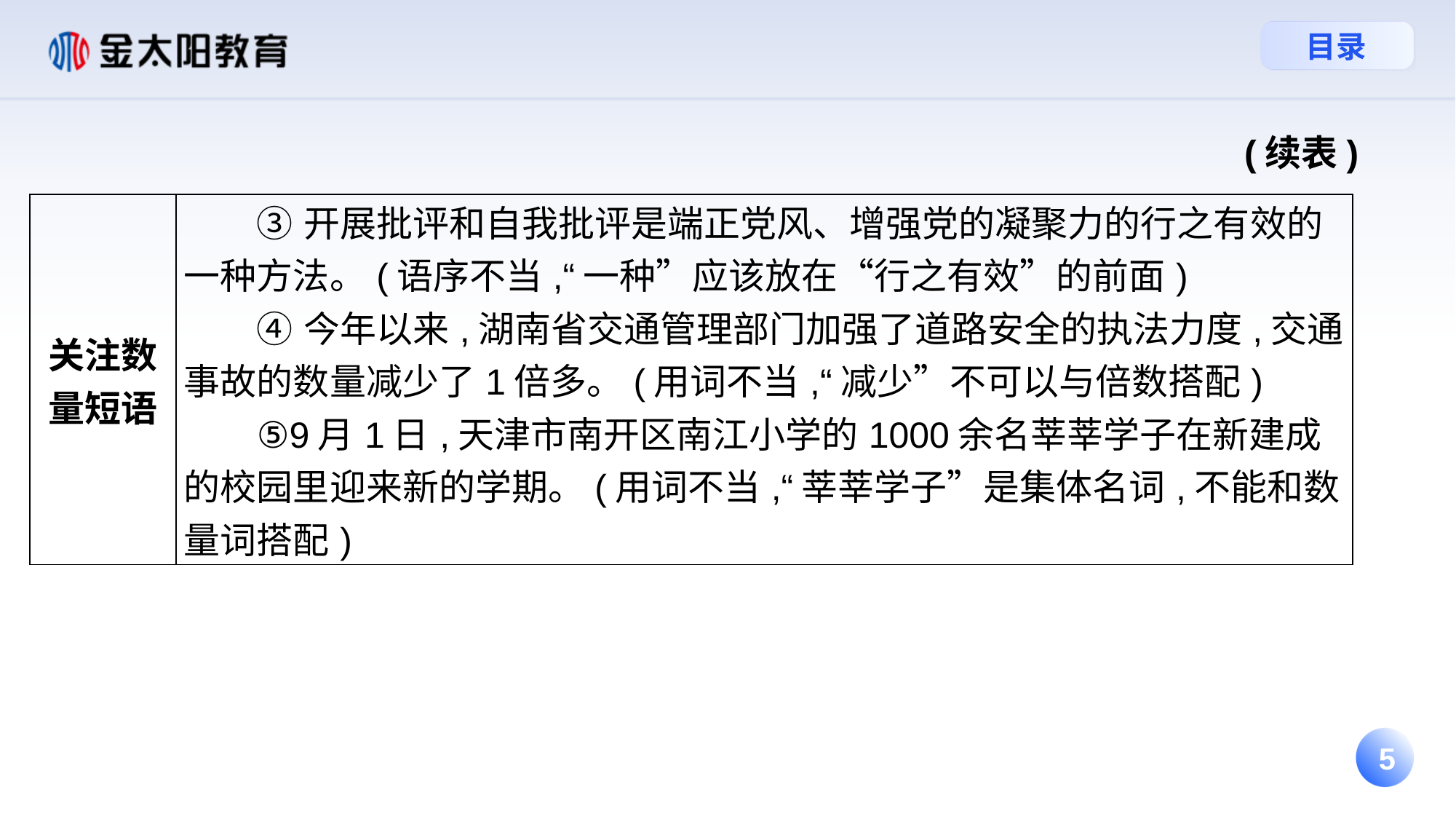

(续表)
| 关注数量短语 | ③开展批评和自我批评是端正党风、增强党的凝聚力的行之有效的一种方法。(语序不当,“一种”应该放在“行之有效”的前面) ④今年以来,湖南省交通管理部门加强了道路安全的执法力度,交通事故的数量减少了1倍多。(用词不当,“减少”不可以与倍数搭配) ⑤9月1日,天津市南开区南江小学的1000余名莘莘学子在新建成的校园里迎来新的学期。(用词不当,“莘莘学子”是集体名词,不能和数量词搭配) |
| --- | --- |